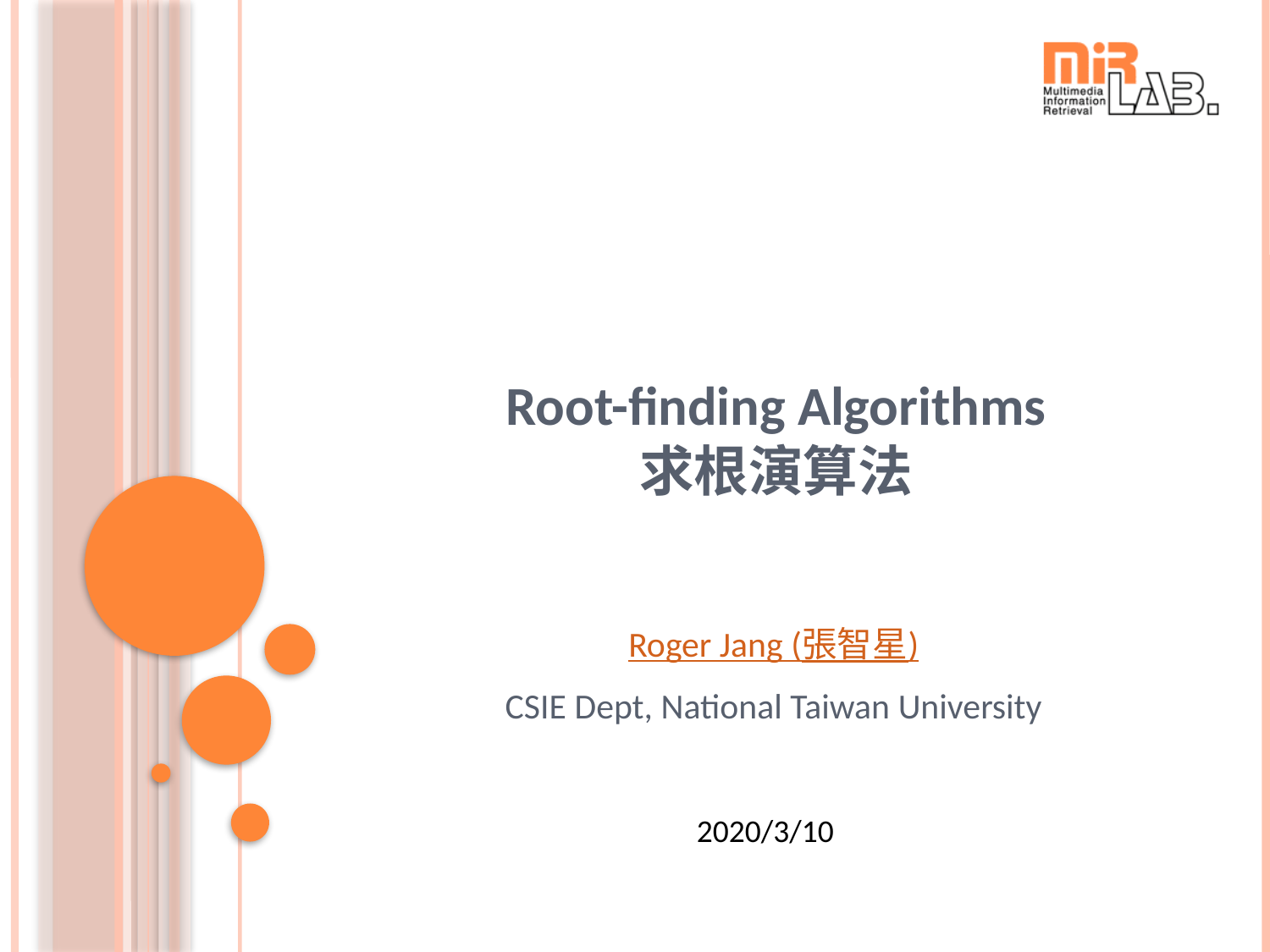

# Root-finding Algorithms 求根演算法
Roger Jang (張智星)
CSIE Dept, National Taiwan University

2020/3/10